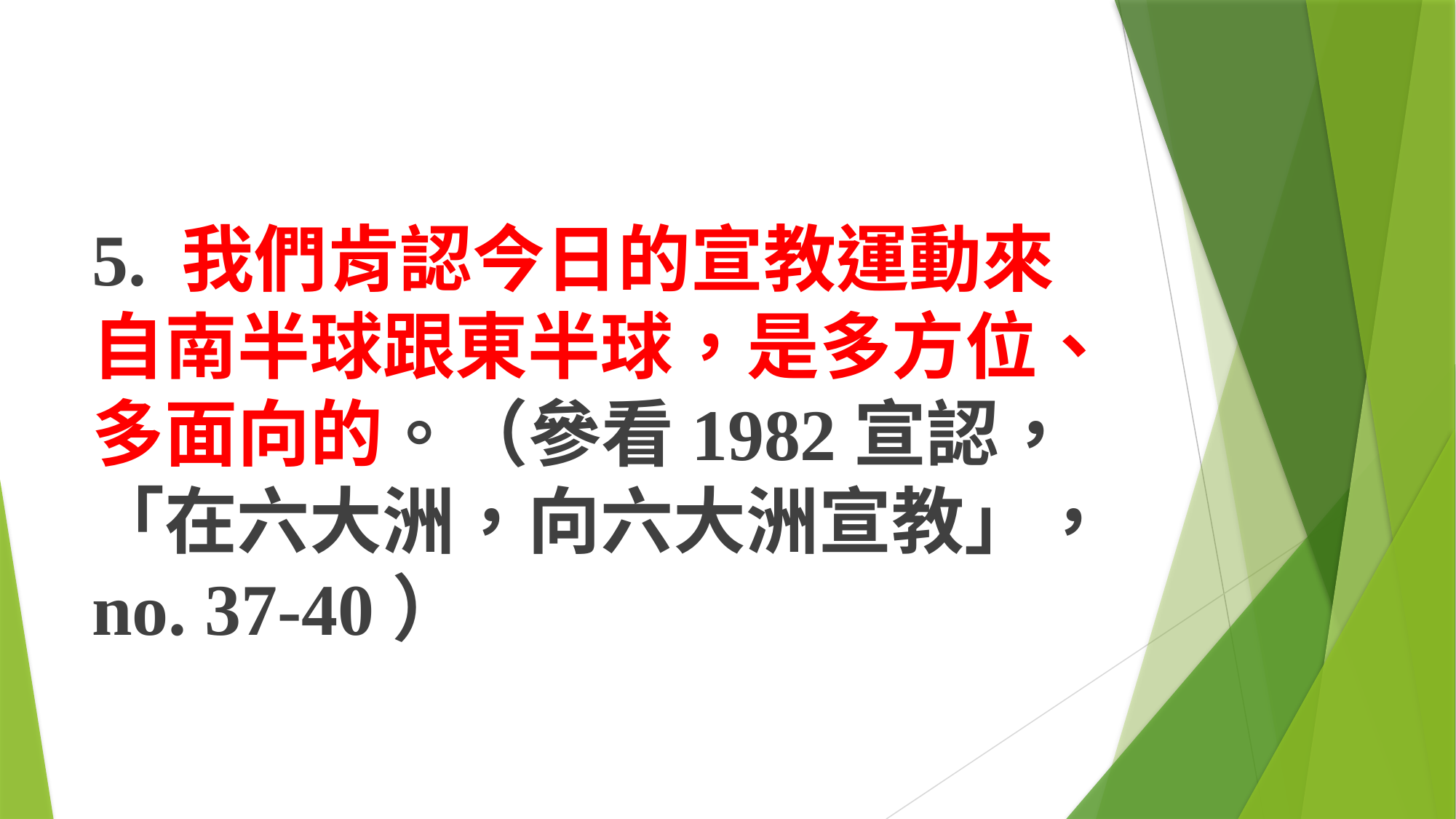

#
5. 我們肯認今日的宣教運動來自南半球跟東半球，是多方位、多面向的。（參看1982宣認，「在六大洲，向六大洲宣教」，no. 37-40）